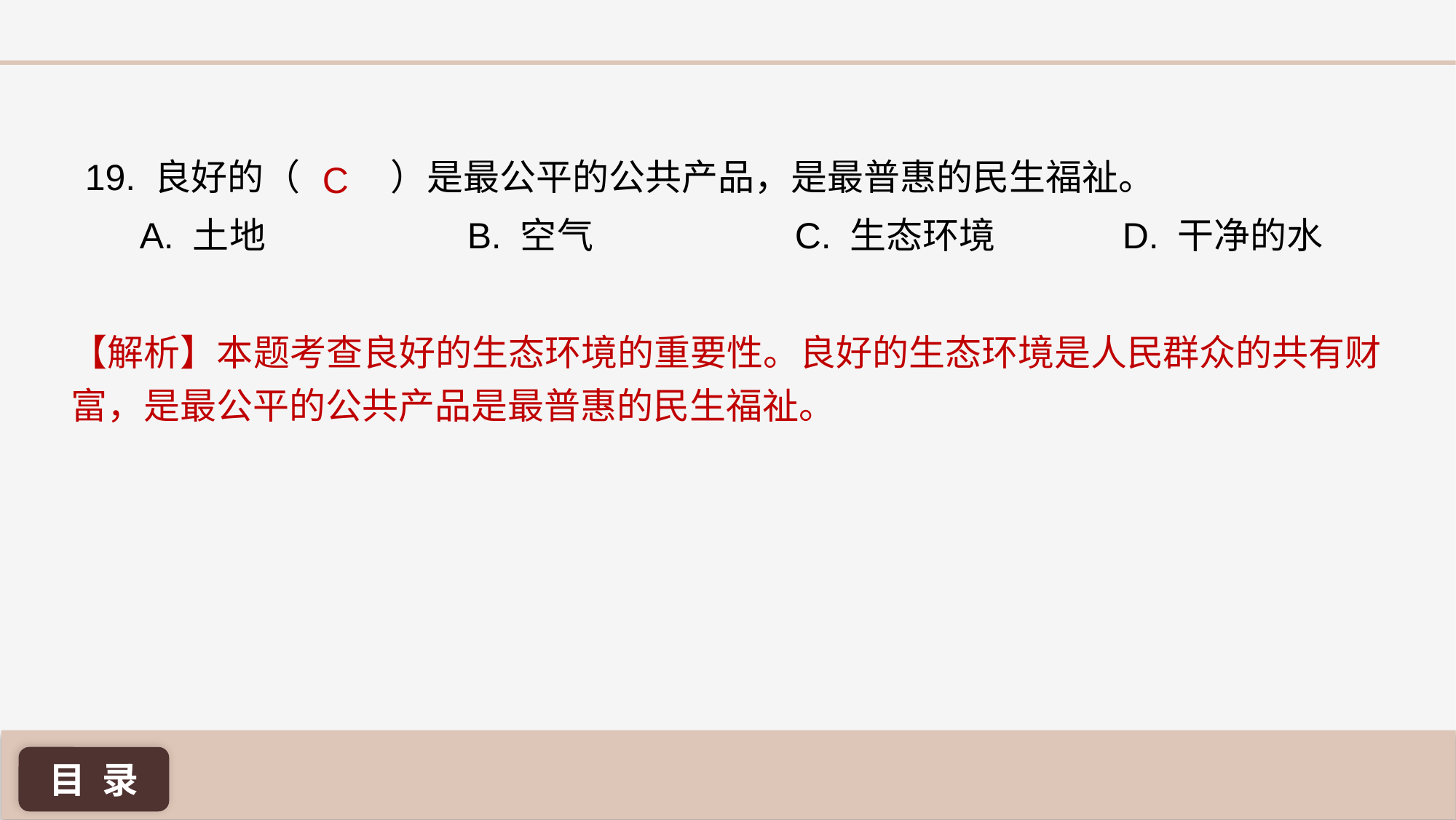

C
19. 良好的（ 	    ）是最公平的公共产品，是最普惠的民生福祉。
A. 土地 		B. 空气	 	C. 生态环境 		D. 干净的水
【解析】本题考查良好的生态环境的重要性。良好的生态环境是人民群众的共有财富，是最公平的公共产品是最普惠的民生福祉。